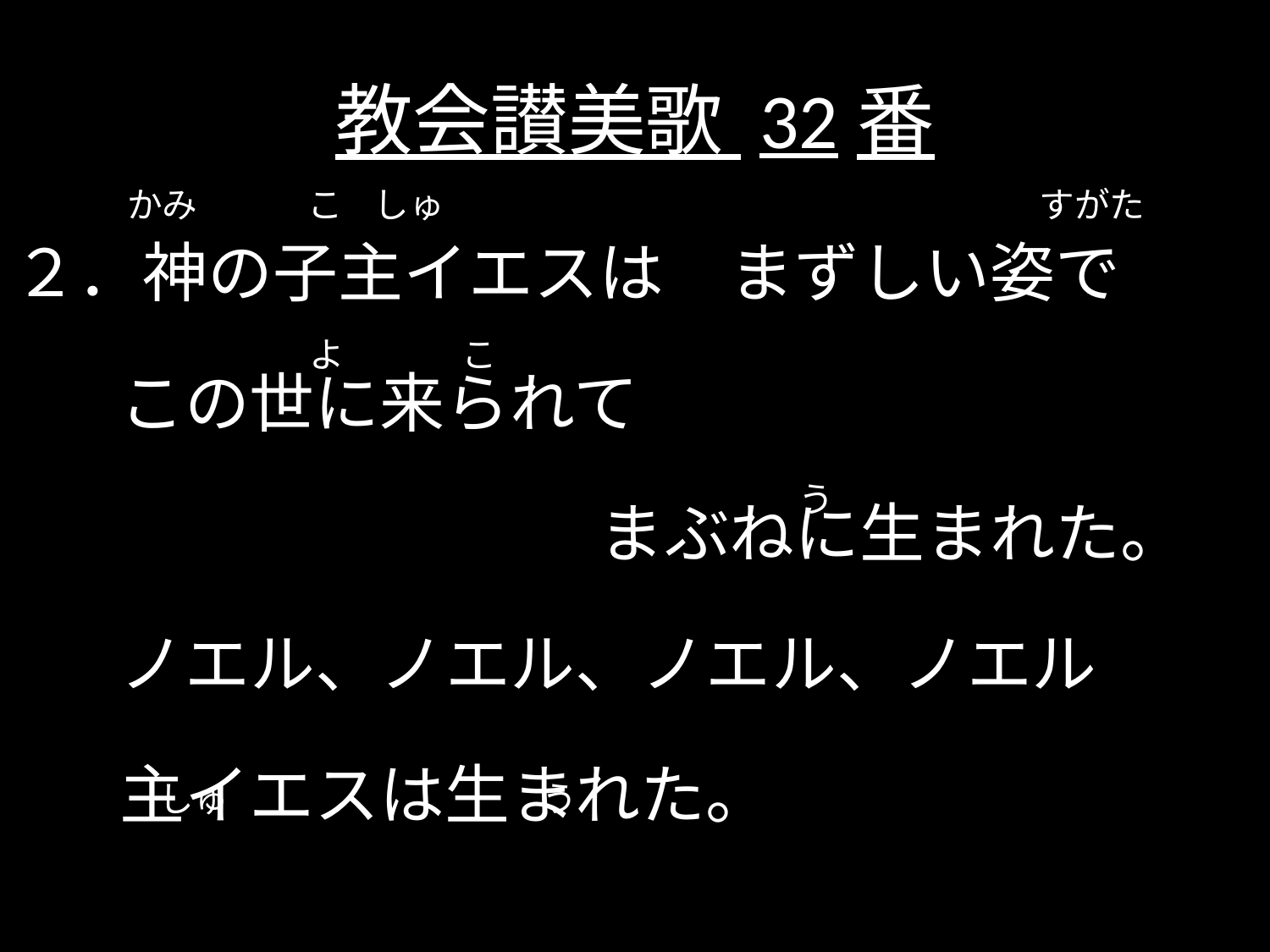

# 教会讃美歌 32番
    かみ              こ    しゅ                                                                            すがた
２．神の子主イエスは　まずしい姿で
	この世に来られて
　　　　　　　　　まぶねに生まれた。
	ノエル、ノエル、ノエル、ノエル
	主イエスは生まれた。
                          よ               こ
                                                                                           う
        しゅ                                        う